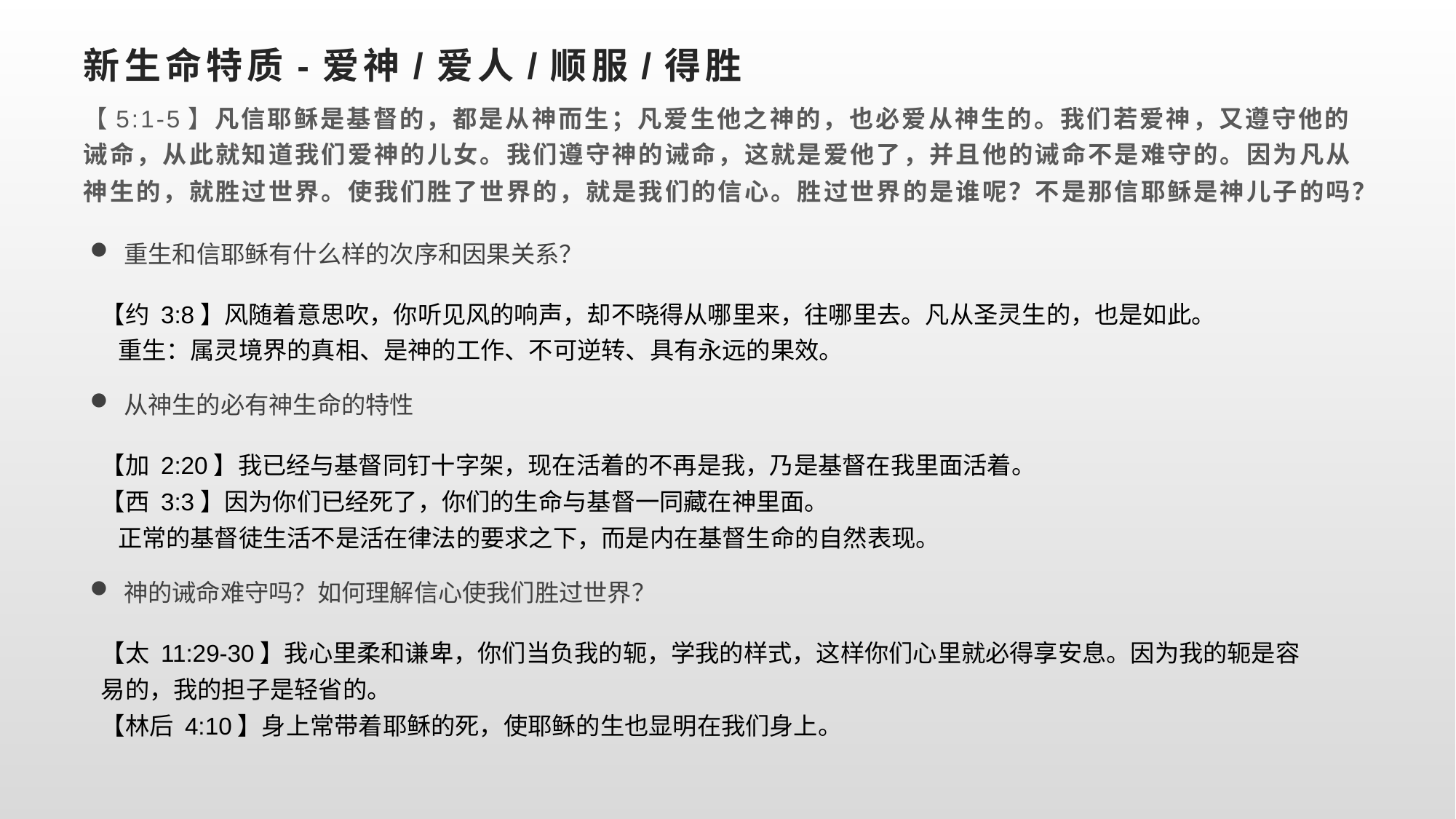

# 新生命特质-爱神/爱人/顺服/得胜
【5:1-5】凡信耶稣是基督的，都是从神而生；凡爱生他之神的，也必爱从神生的。我们若爱神，又遵守他的诫命，从此就知道我们爱神的儿女。我们遵守神的诫命，这就是爱他了，并且他的诫命不是难守的。因为凡从神生的，就胜过世界。使我们胜了世界的，就是我们的信心。胜过世界的是谁呢？不是那信耶稣是神儿子的吗？
重生和信耶稣有什么样的次序和因果关系？
【约 3:8】风随着意思吹，你听见风的响声，却不晓得从哪里来，往哪里去。凡从圣灵生的，也是如此。
  重生：属灵境界的真相、是神的工作、不可逆转、具有永远的果效。
从神生的必有神生命的特性
【加 2:20】我已经与基督同钉十字架，现在活着的不再是我，乃是基督在我里面活着。
【西 3:3】因为你们已经死了，你们的生命与基督一同藏在神里面。
  正常的基督徒生活不是活在律法的要求之下，而是内在基督生命的自然表现。
神的诫命难守吗？如何理解信心使我们胜过世界？
【太 11:29-30】我心里柔和谦卑，你们当负我的轭，学我的样式，这样你们心里就必得享安息。因为我的轭是容易的，我的担子是轻省的。
【林后 4:10】身上常带着耶稣的死，使耶稣的生也显明在我们身上。